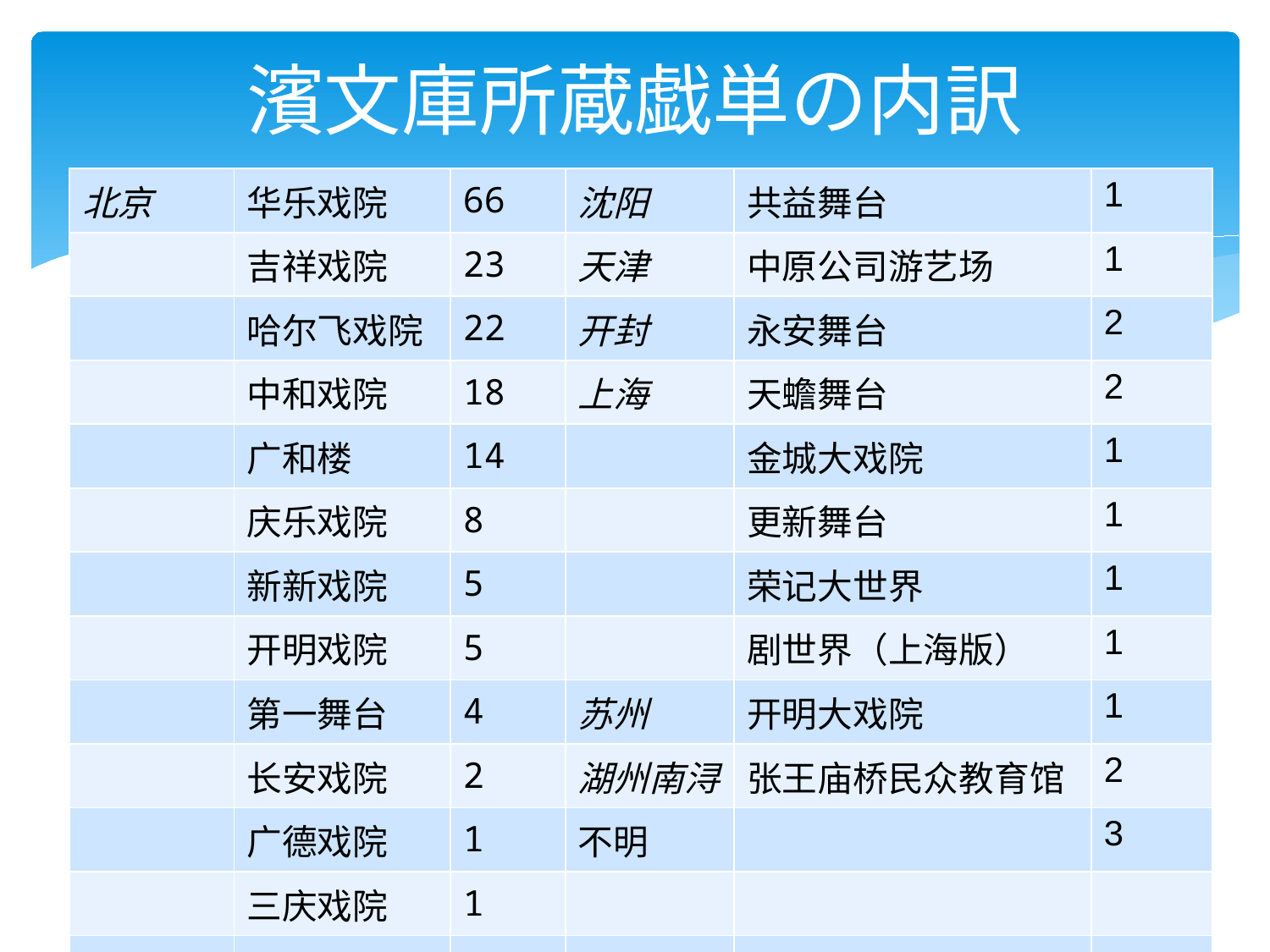

# 濱文庫所蔵戯単の内訳
| 北京 | 华乐戏院 | 66 | 沈阳 | 共益舞台 | 1 |
| --- | --- | --- | --- | --- | --- |
|  | 吉祥戏院 | 23 | 天津 | 中原公司游艺场 | 1 |
|  | 哈尔飞戏院 | 22 | 开封 | 永安舞台 | 2 |
|  | 中和戏院 | 18 | 上海 | 天蟾舞台 | 2 |
|  | 广和楼 | 14 |  | 金城大戏院 | 1 |
|  | 庆乐戏院 | 8 |  | 更新舞台 | 1 |
|  | 新新戏院 | 5 |  | 荣记大世界 | 1 |
|  | 开明戏院 | 5 |  | 剧世界（上海版） | 1 |
|  | 第一舞台 | 4 | 苏州 | 开明大戏院 | 1 |
|  | 长安戏院 | 2 | 湖州南浔 | 张王庙桥民众教育馆 | 2 |
|  | 广德戏院 | 1 | 不明 |  | 3 |
|  | 三庆戏院 | 1 |  |  |  |
| （话剧） | 协和礼堂 | 1 |  | 共 | 186张 |